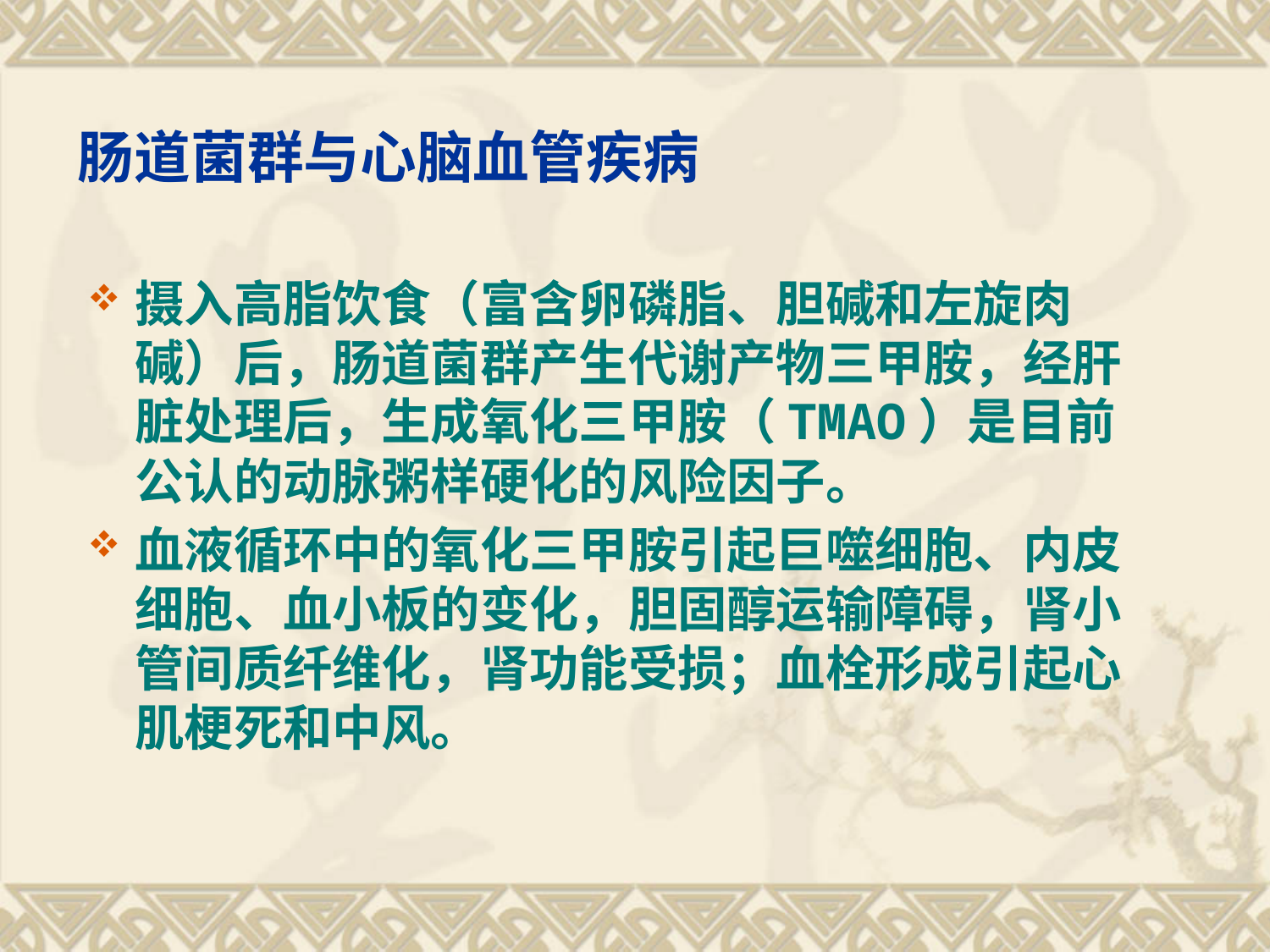

# 肠道菌群与心脑血管疾病
摄入高脂饮食（富含卵磷脂、胆碱和左旋肉碱）后，肠道菌群产生代谢产物三甲胺，经肝脏处理后，生成氧化三甲胺（TMAO）是目前公认的动脉粥样硬化的风险因子。
血液循环中的氧化三甲胺引起巨噬细胞、内皮细胞、血小板的变化，胆固醇运输障碍，肾小管间质纤维化，肾功能受损；血栓形成引起心肌梗死和中风。